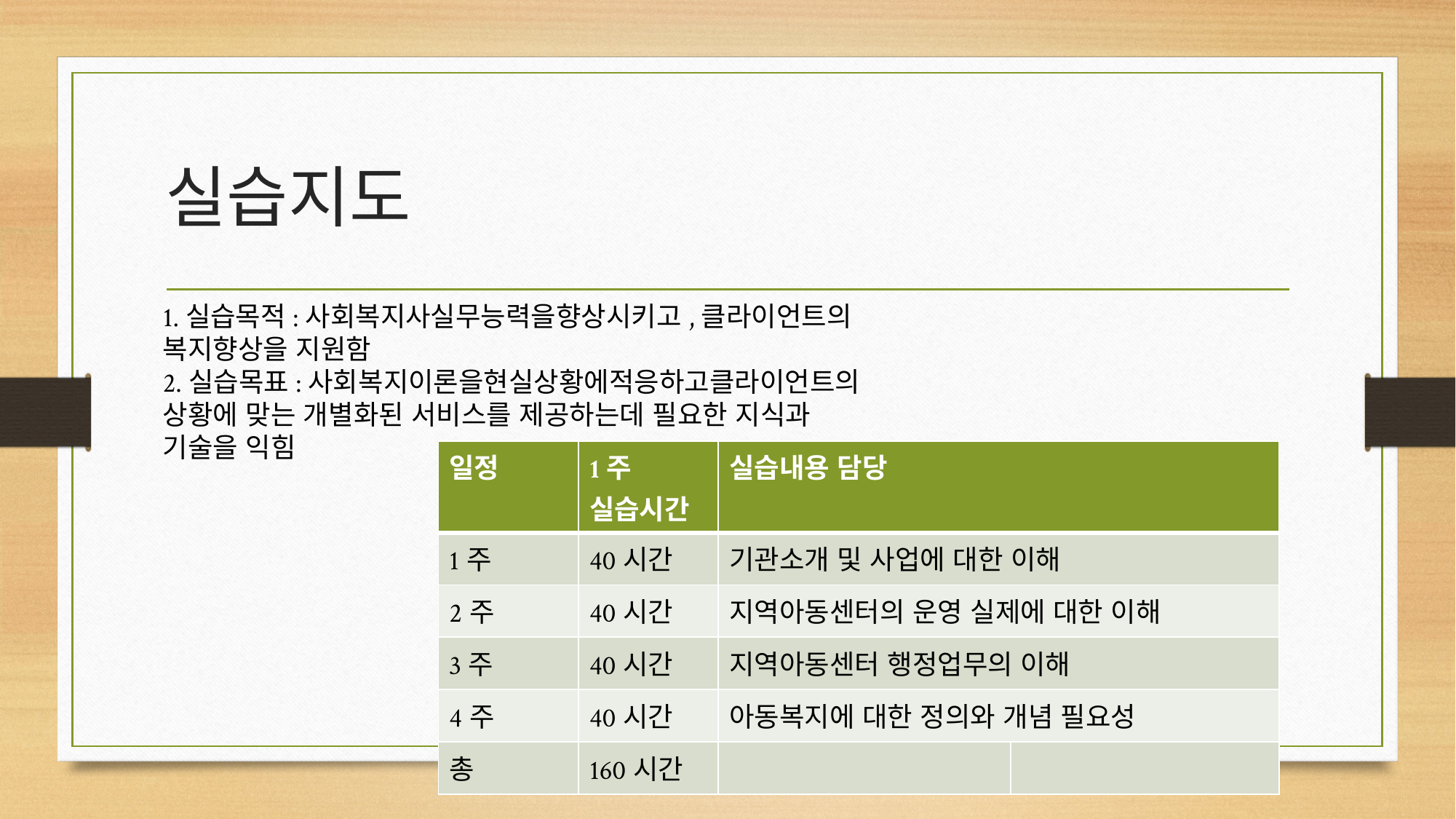

# 실습지도
1.실습목적:사회복지사실무능력을향상시키고,클라이언트의 복지향상을 지원함
2.실습목표:사회복지이론을현실상황에적응하고클라이언트의 상황에 맞는 개별화된 서비스를 제공하는데 필요한 지식과 기술을 익힘
| 일정 | 1주 실습시간 | 실습내용 담당 |  |
| --- | --- | --- | --- |
| 1주 | 40시간 | 기관소개 및 사업에 대한 이해 |  |
| 2주 | 40시간 | 지역아동센터의 운영 실제에 대한 이해 |  |
| 3주 | 40시간 | 지역아동센터 행정업무의 이해 |  |
| 4주 | 40시간 | 아동복지에 대한 정의와 개념 필요성 |  |
| 총 | 160시간 |  |  |